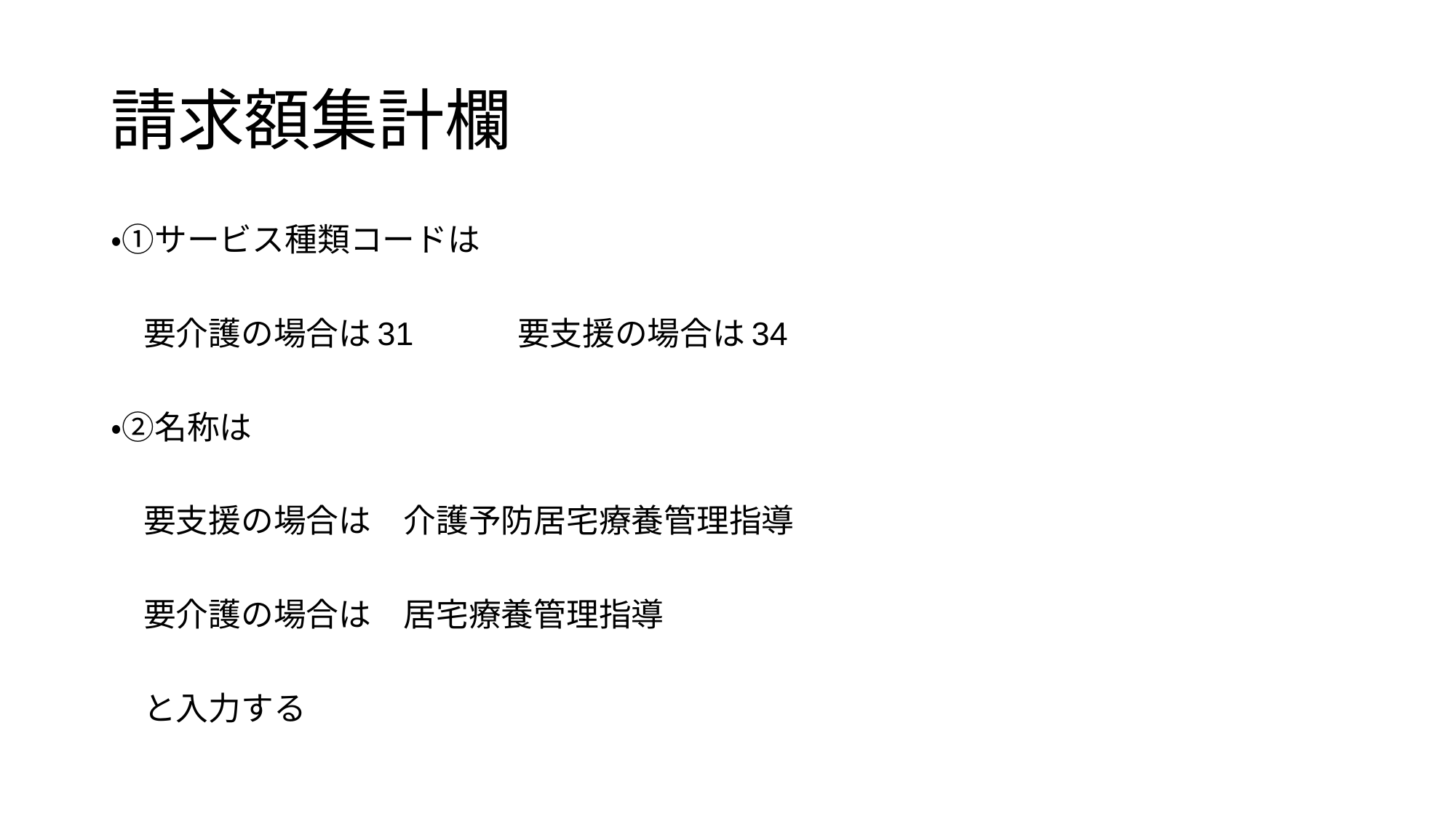

# 請求額集計欄
・①サービス種類コードは

　要介護の場合は31　　　要支援の場合は34

・②名称は

　要支援の場合は　介護予防居宅療養管理指導

　要介護の場合は　居宅療養管理指導

　と入力する